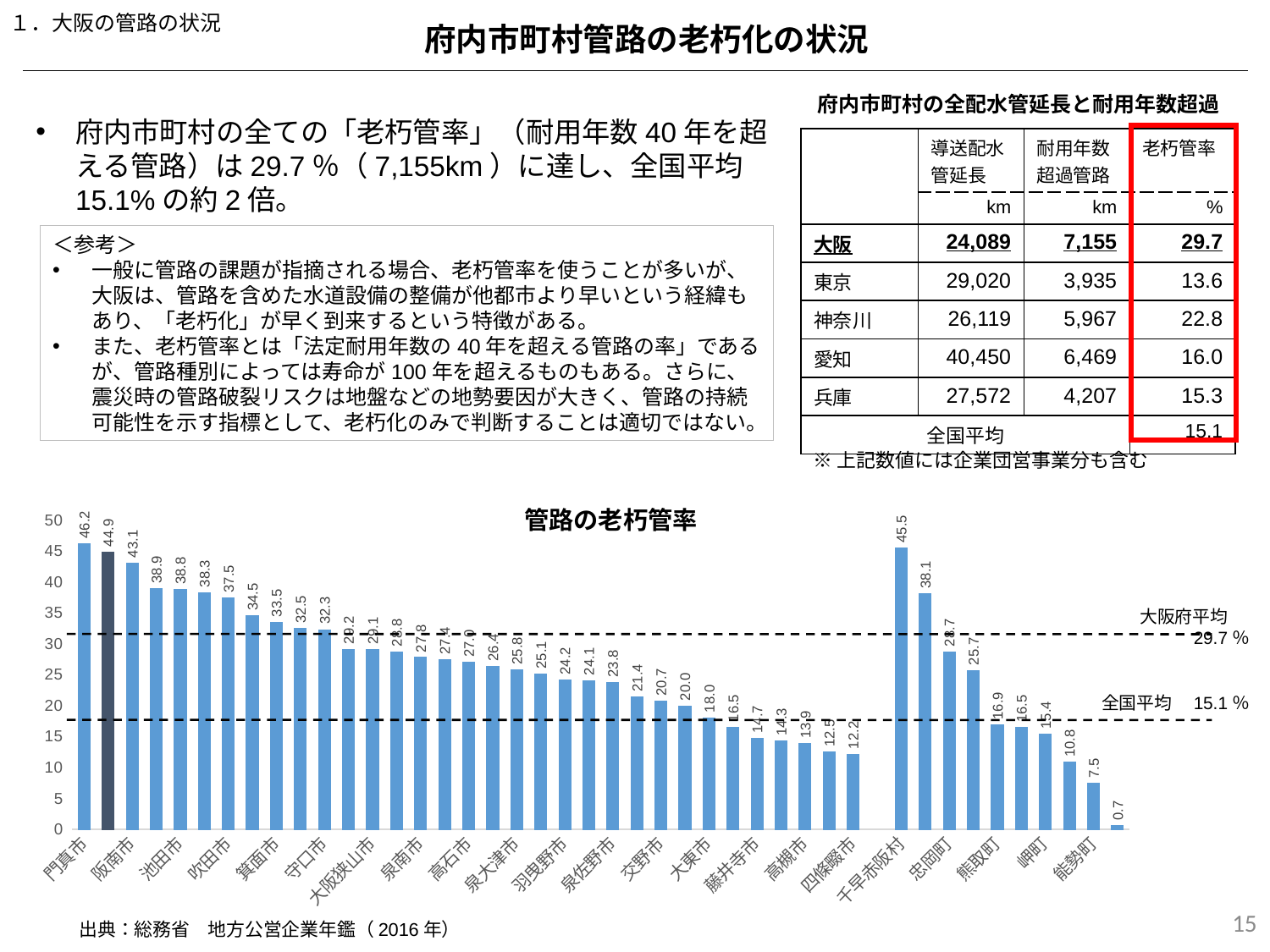

１．大阪の管路の状況
府内市町村管路の老朽化の状況
府内市町村の全配水管延長と耐用年数超過
府内市町村の全ての「老朽管率」（耐用年数40年を超える管路）は29.7％（7,155km）に達し、全国平均15.1%の約2倍。

|  | 導送配水管延長 | 耐用年数超過管路 | 老朽管率 |
| --- | --- | --- | --- |
|  | km | km | % |
| 大阪 | 24,089 | 7,155 | 29.7 |
| 東京 | 29,020 | 3,935 | 13.6 |
| 神奈川 | 26,119 | 5,967 | 22.8 |
| 愛知 | 40,450 | 6,469 | 16.0 |
| 兵庫 | 27,572 | 4,207 | 15.3 |
| 全国平均 |  |  | 15.1 |
＜参考＞
一般に管路の課題が指摘される場合、老朽管率を使うことが多いが、大阪は、管路を含めた水道設備の整備が他都市より早いという経緯もあり、「老朽化」が早く到来するという特徴がある。
また、老朽管率とは「法定耐用年数の40年を超える管路の率」であるが、管路種別によっては寿命が100年を超えるものもある。さらに、震災時の管路破裂リスクは地盤などの地勢要因が大きく、管路の持続可能性を示す指標として、老朽化のみで判断することは適切ではない。
※上記数値には企業団営事業分も含む
管路の老朽管率

### Chart

| Category | 老朽管率 |
|---|---|
| 門真市 | 46.19030258840686 |
| 大阪市 | 44.89969144653078 |
| 阪南市 | 43.12336802947384 |
| 柏原市 | 38.94556498715053 |
| 池田市 | 38.79233226837061 |
| 摂津市 | 38.2996632996633 |
| 吹田市 | 37.47485816537433 |
| 八尾市 | 34.547872838650456 |
| 箕面市 | 33.545736064792756 |
| 東大阪市 | 32.53658489341714 |
| 守口市 | 32.326033597908896 |
| 河内長野市 | 29.164847265202287 |
| 大阪狭山市 | 29.070071465922954 |
| 岸和田市 | 28.754330471456548 |
| 泉南市 | 27.815435842549647 |
| 貝塚市 | 27.446921443736734 |
| 高石市 | 27.010630922116942 |
| 富田林市 | 26.37543410711022 |
| 泉大津市 | 25.81667762013376 |
| 豊中市 | 25.13245767515217 |
| 羽曳野市 | 24.187367864693446 |
| 枚方市 | 24.052807902189677 |
| 泉佐野市 | 23.788315430966726 |
| 和泉市 | 21.41271335452818 |
| 交野市 | 20.74751491053678 |
| 寝屋川市 | 19.968304278922346 |
| 大東市 | 18.036780886513675 |
| 堺市 | 16.525128833949196 |
| 藤井寺市 | 14.743198317389242 |
| 松原市 | 14.304184803689177 |
| 高槻市 | 13.918365055302903 |
| 茨木市 | 12.484135225568247 |
| 四條畷市 | 12.175219023779725 |
|  | None |
| 千早赤阪村 | 45.51675977653632 |
| 島本町 | 38.12345147042982 |
| 忠岡町 | 28.74686017303936 |
| 河南町 | 25.7460799190693 |
| 熊取町 | 16.91977297131462 |
| 太子町 | 16.455219193568645 |
| 岬町 | 15.406035487631137 |
| 豊能町 | 10.845839017735335 |
| 能勢町 | 7.474024701039013 |
| 田尻町 | 0.6645680307799929 |
大阪府平均　29.7％
全国平均　15.1％
15
出典：総務省　地方公営企業年鑑（2016年）